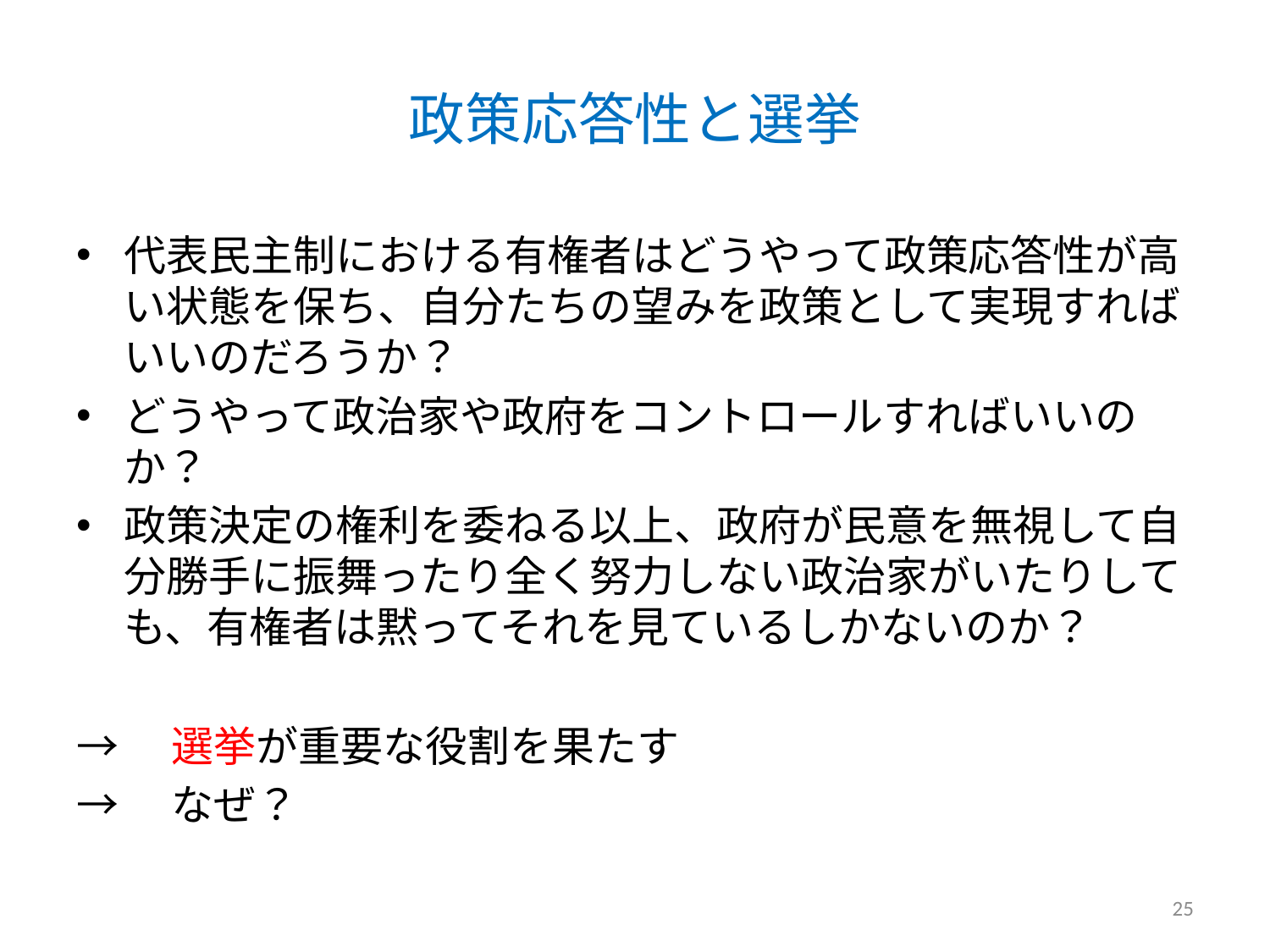

# 政策応答性と選挙
代表民主制における有権者はどうやって政策応答性が高い状態を保ち、自分たちの望みを政策として実現すればいいのだろうか？
どうやって政治家や政府をコントロールすればいいのか？
政策決定の権利を委ねる以上、政府が民意を無視して自分勝手に振舞ったり全く努力しない政治家がいたりしても、有権者は黙ってそれを見ているしかないのか？

→　選挙が重要な役割を果たす
→　なぜ？
25